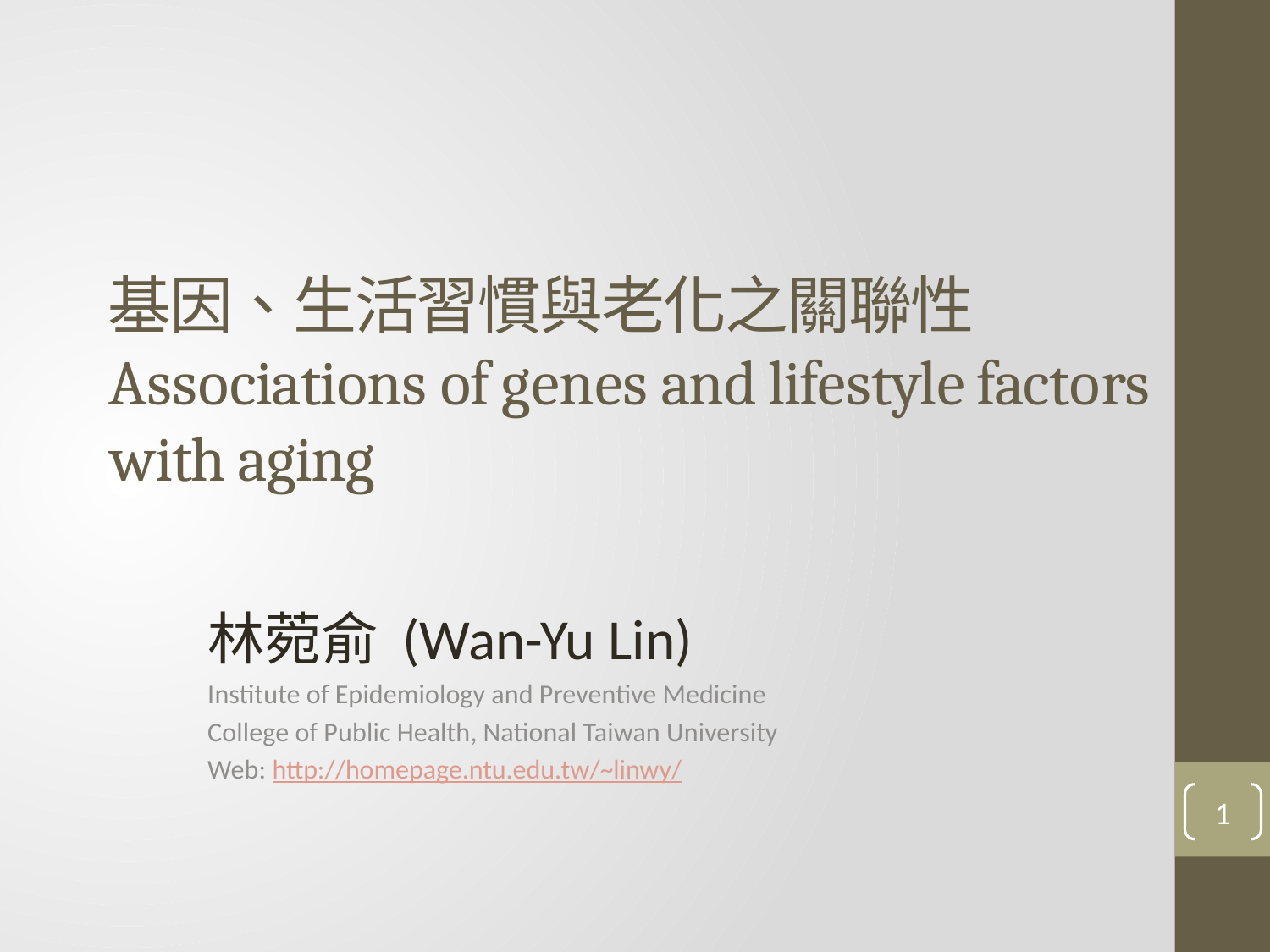

# 基因、生活習慣與老化之關聯性 Associations of genes and lifestyle factors with aging
林菀俞 (Wan-Yu Lin)
Institute of Epidemiology and Preventive Medicine
College of Public Health, National Taiwan University
Web: http://homepage.ntu.edu.tw/~linwy/

1